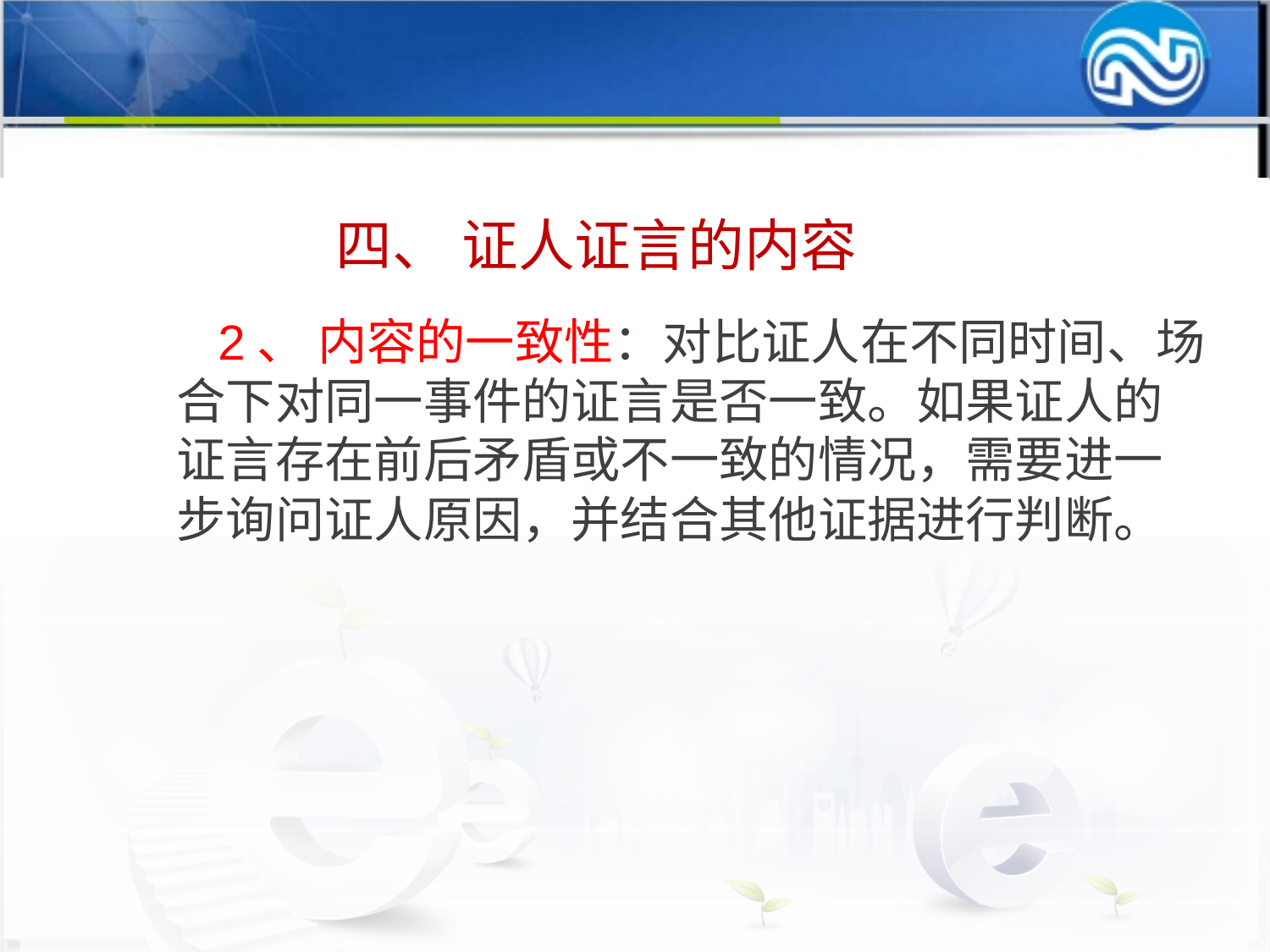

四、 证人证言的内容
   2、 内容的一致性：对比证人在不同时间、场合下对同一事件的证言是否一致。如果证人的证言存在前后矛盾或不一致的情况，需要进一步询问证人原因，并结合其他证据进行判断。